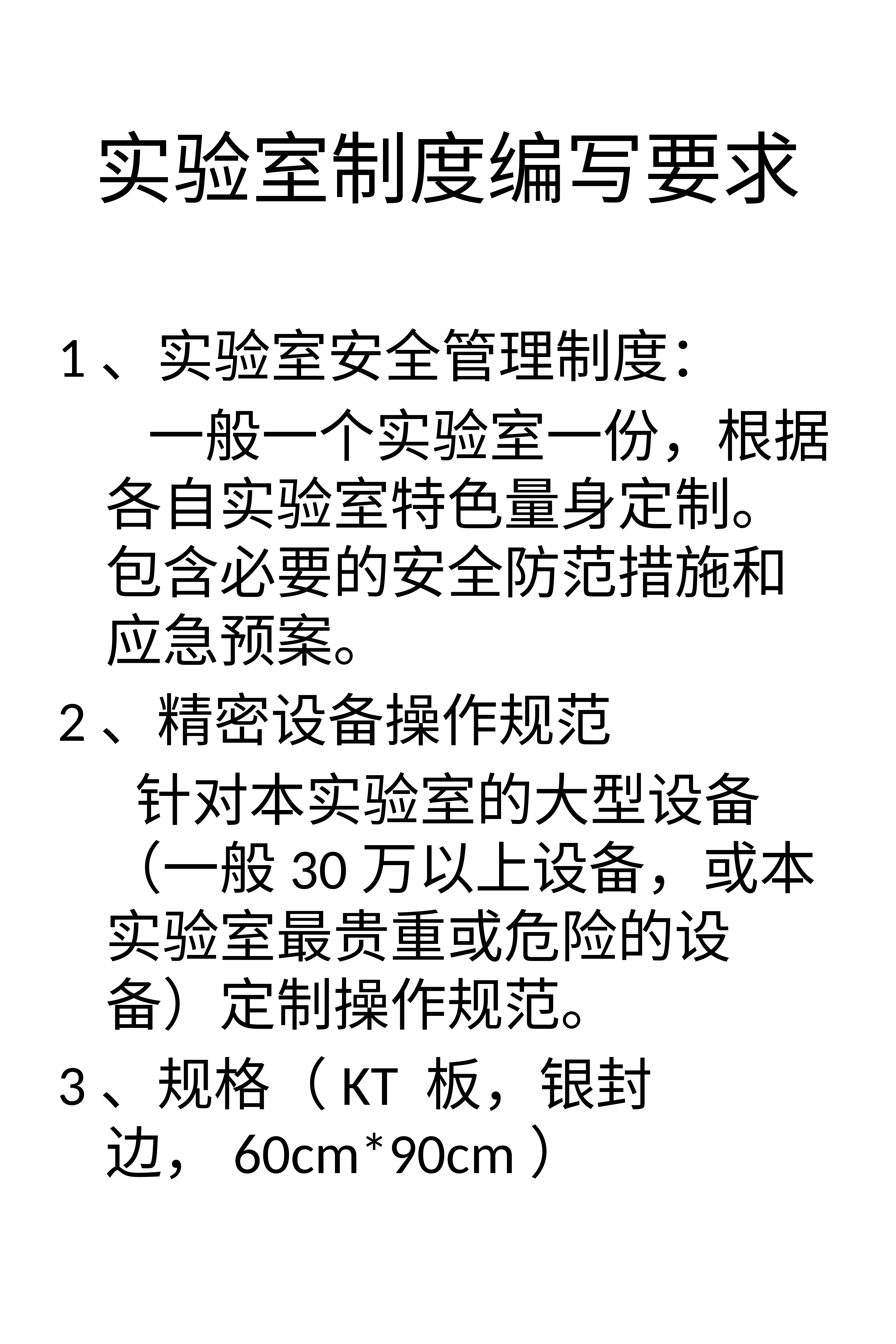

# 实验室制度编写要求
1、实验室安全管理制度：
      一般一个实验室一份，根据各自实验室特色量身定制。包含必要的安全防范措施和应急预案。
2、精密设备操作规范
     针对本实验室的大型设备（一般30万以上设备，或本实验室最贵重或危险的设备）定制操作规范。
3、规格（KT 板，银封边，60cm*90cm）